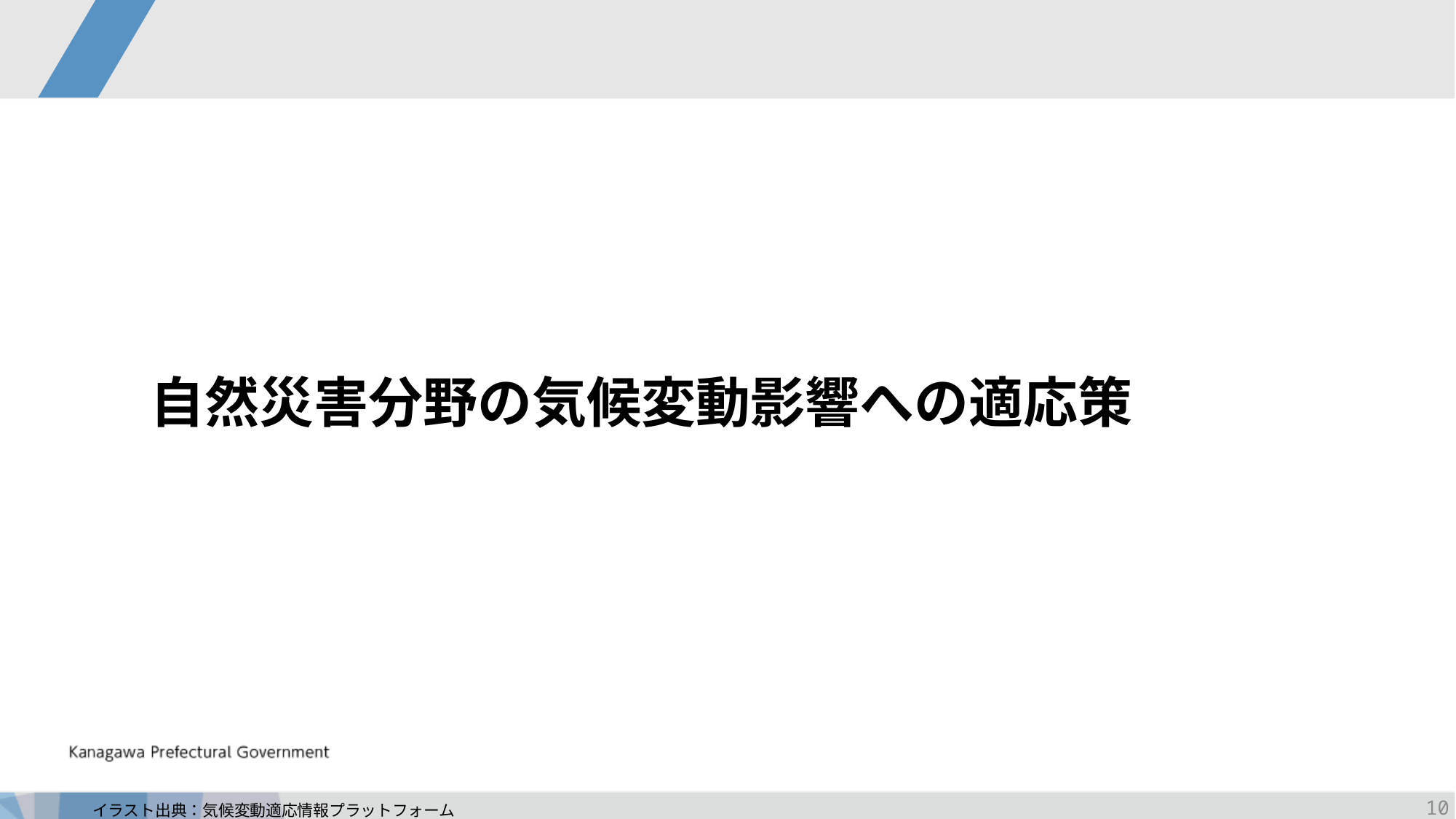

自然災害分野の気候変動影響への適応策
10
イラスト出典：気候変動適応情報プラットフォーム